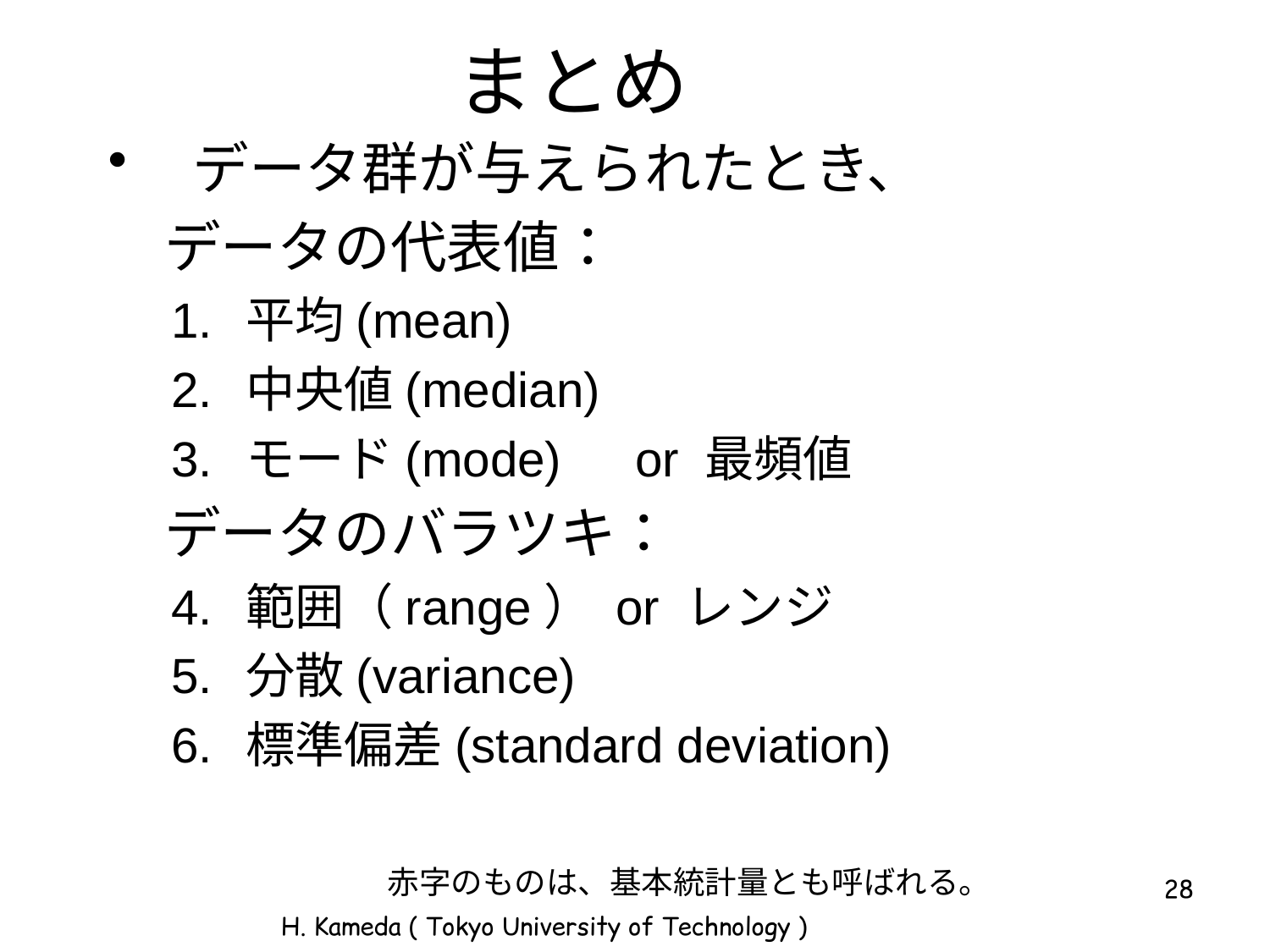

# まとめ
データ群が与えられたとき、
　データの代表値：
平均(mean)
中央値(median)
モード(mode)　or 最頻値
　データのバラツキ：
範囲（range） or レンジ
分散(variance)
標準偏差(standard deviation)

赤字のものは、基本統計量とも呼ばれる。
28
H. Kameda ( Tokyo University of Technology )